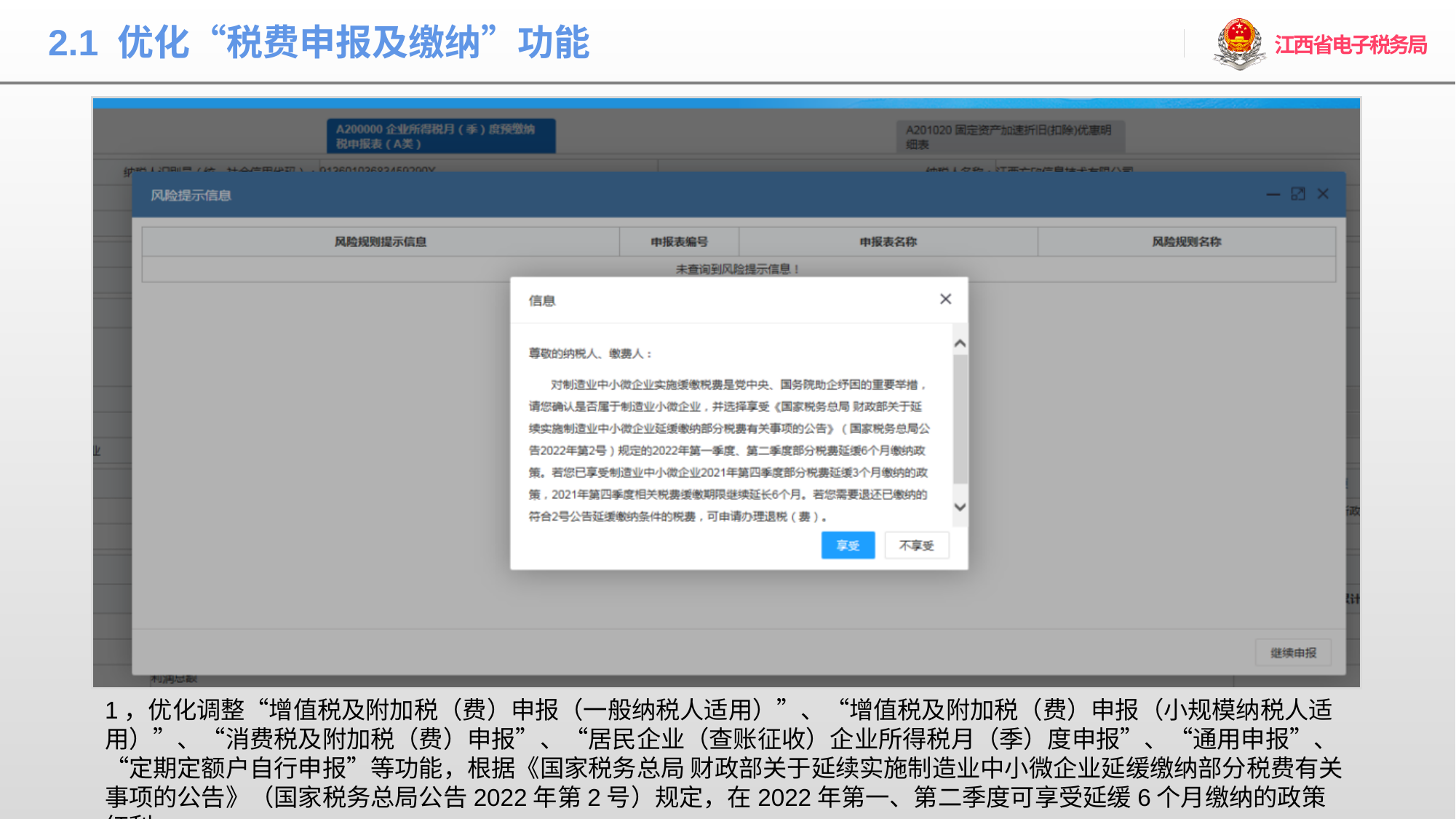

2.1 优化“税费申报及缴纳”功能

1，优化调整“增值税及附加税（费）申报（一般纳税人适用）”、“增值税及附加税（费）申报（小规模纳税人适用）”、“消费税及附加税（费）申报”、“居民企业（查账征收）企业所得税月（季）度申报”、“通用申报”、“定期定额户自行申报”等功能，根据《国家税务总局 财政部关于延续实施制造业中小微企业延缓缴纳部分税费有关事项的公告》（国家税务总局公告2022年第2号）规定，在2022年第一、第二季度可享受延缓6个月缴纳的政策红利。